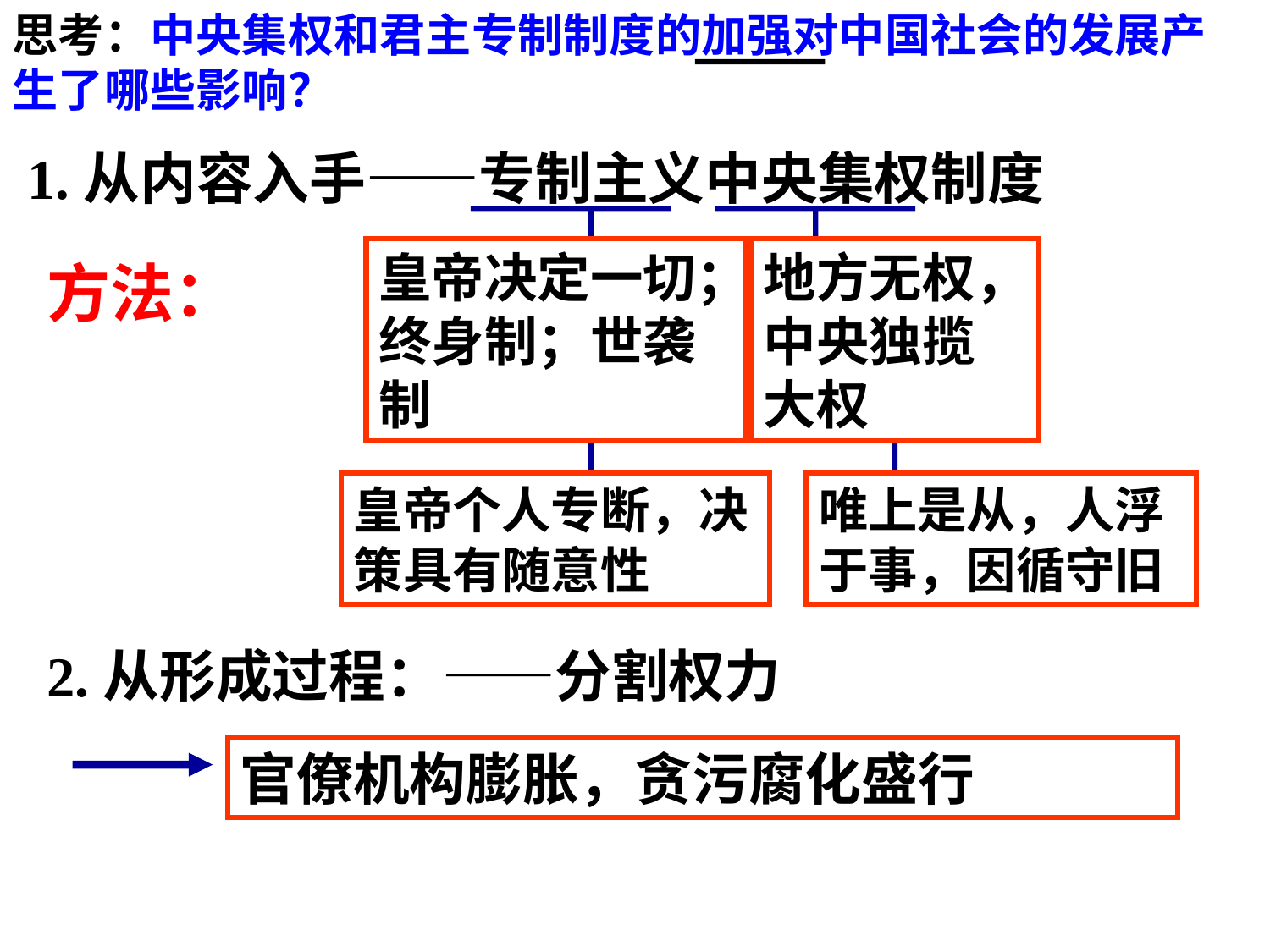

思考：中央集权和君主专制制度的加强对中国社会的发展产生了哪些影响？

1.从内容入手——专制主义中央集权制度

皇帝决定一切；终身制；世袭制
地方无权，中央独揽大权
方法：

皇帝个人专断，决策具有随意性
唯上是从，人浮于事，因循守旧
2.从形成过程：——分割权力
官僚机构膨胀，贪污腐化盛行